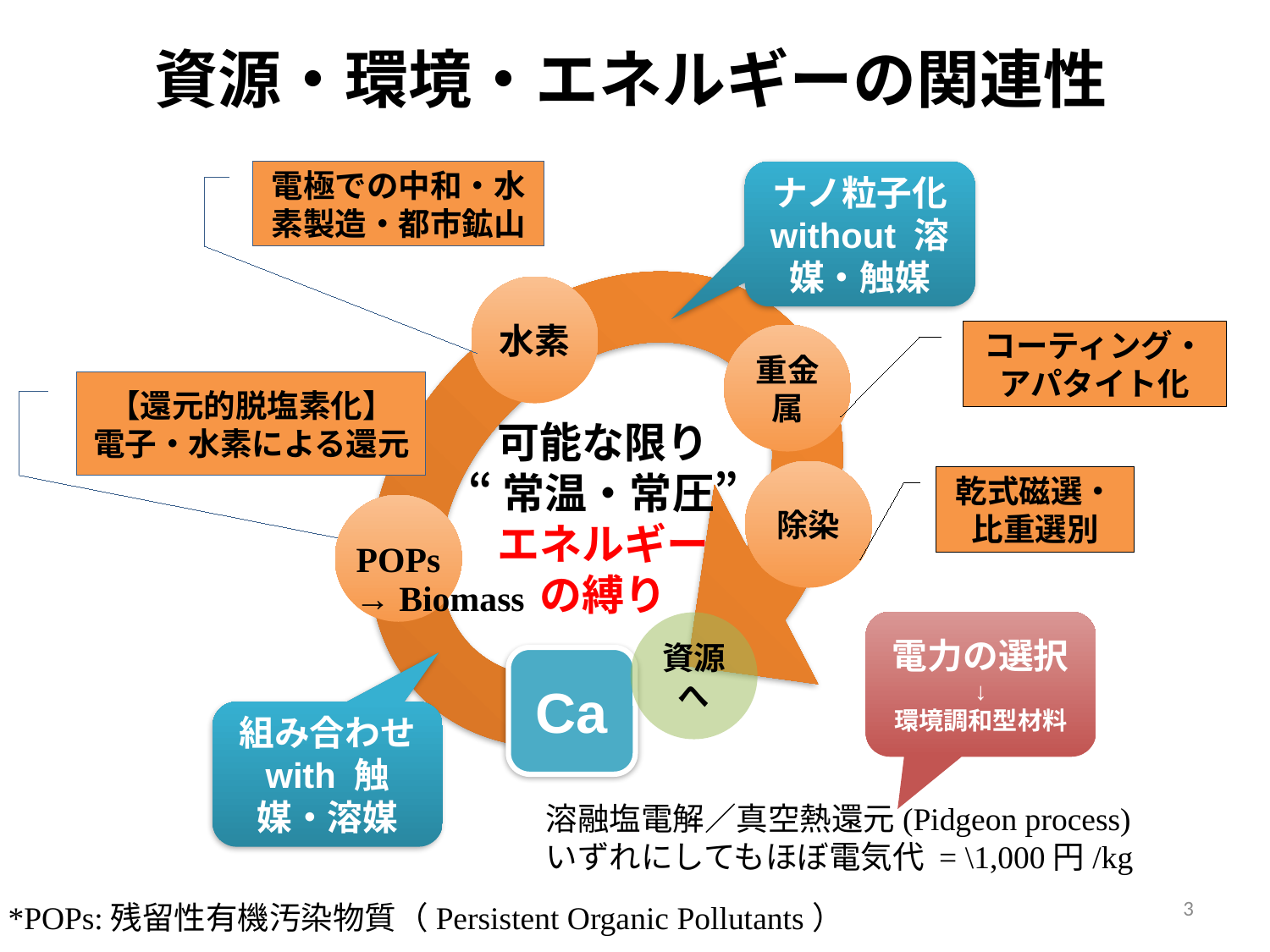

# 資源・環境・エネルギーの関連性
電極での中和・水素製造・都市鉱山
ナノ粒子化
without 溶媒・触媒

水素
コーティング・アパタイト化
重金属
【還元的脱塩素化】
電子・水素による還元
可能な限り
“常温・常圧”
エネルギー
の縛り
除染
乾式磁選・比重選別
POPs
→ Biomass
電力の選択
↓
環境調和型材料
資源へ
Ca
組み合わせ
with 触媒・溶媒
溶融塩電解／真空熱還元(Pidgeon process)
いずれにしてもほぼ電気代 = \1,000円/kg
3
*POPs:残留性有機汚染物質（Persistent Organic Pollutants）